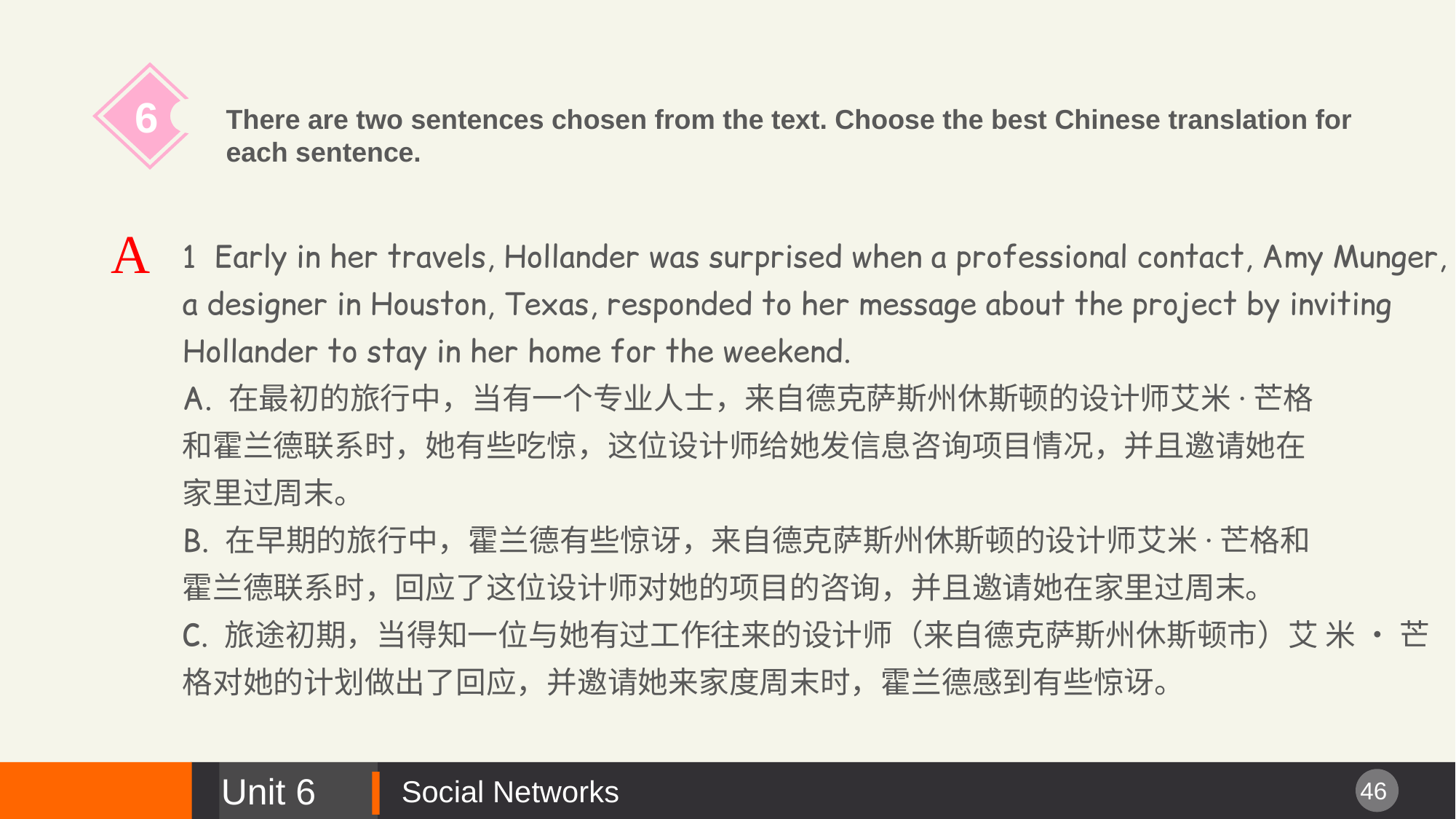

6
There are two sentences chosen from the text. Choose the best Chinese translation for
each sentence.
A
1  Early in her travels, Hollander was surprised when a professional contact, Amy Munger, a designer in Houston, Texas, responded to her message about the project by inviting Hollander to stay in her home for the weekend.
A. 在最初的旅行中，当有一个专业人士，来自德克萨斯州休斯顿的设计师艾米·芒格
和霍兰德联系时，她有些吃惊，这位设计师给她发信息咨询项目情况，并且邀请她在
家里过周末。
B. 在早期的旅行中，霍兰德有些惊讶，来自德克萨斯州休斯顿的设计师艾米·芒格和
霍兰德联系时，回应了这位设计师对她的项目的咨询，并且邀请她在家里过周末。
C. 旅途初期，当得知一位与她有过工作往来的设计师（来自德克萨斯州休斯顿市）艾 米 • 芒格对她的计划做出了回应，并邀请她来家度周末时，霍兰德感到有些惊讶。